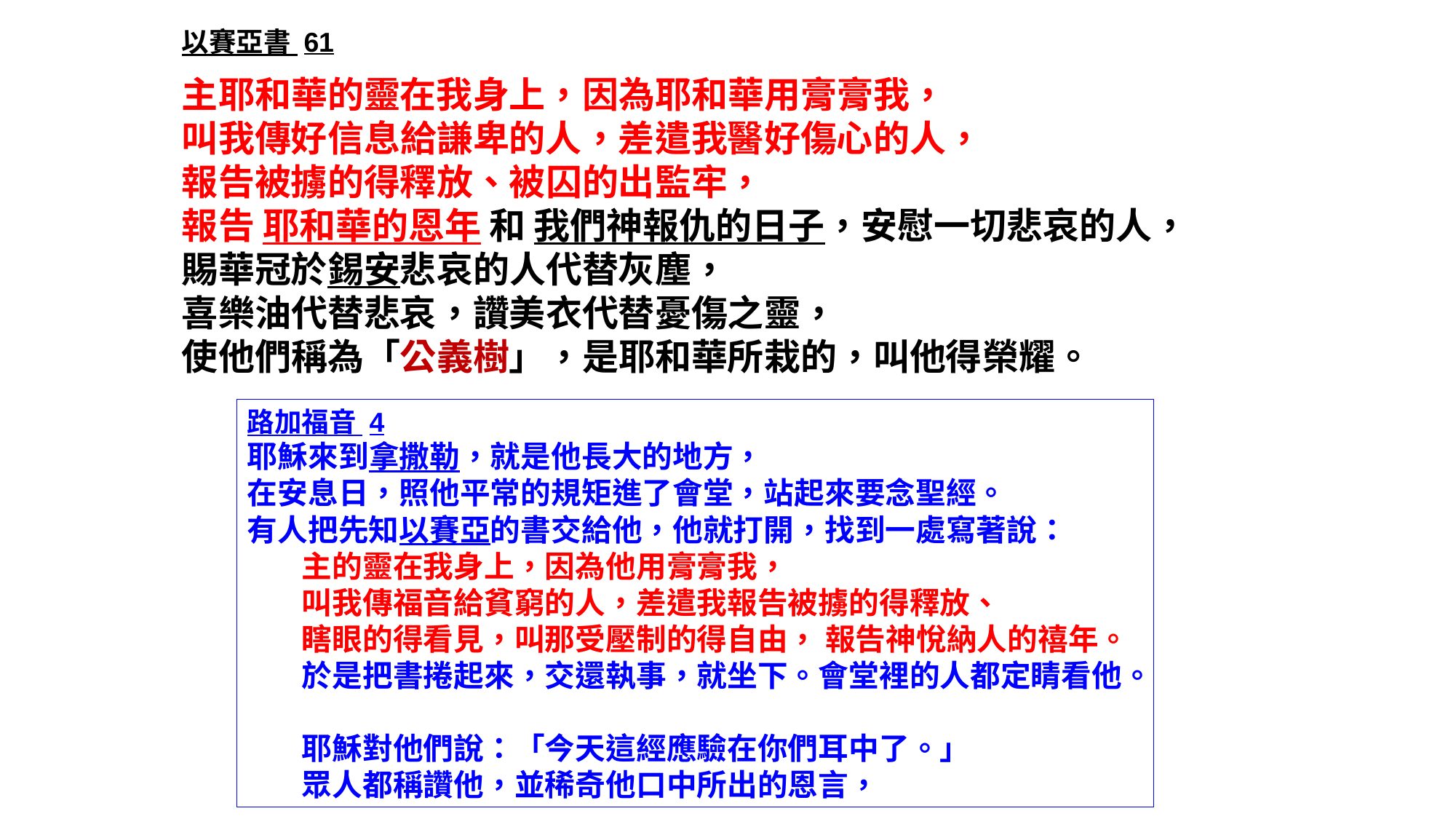

以賽亞書 61

主耶和華的靈在我身上，因為耶和華用膏膏我，
叫我傳好信息給謙卑的人，差遣我醫好傷心的人，
報告被擄的得釋放、被囚的出監牢，
報告 耶和華的恩年 和 我們神報仇的日子，安慰一切悲哀的人，
賜華冠於錫安悲哀的人代替灰塵，
喜樂油代替悲哀，讚美衣代替憂傷之靈，
使他們稱為「公義樹」，是耶和華所栽的，叫他得榮耀。
路加福音 4
耶穌來到拿撒勒，就是他長大的地方，
在安息日，照他平常的規矩進了會堂，站起來要念聖經。
有人把先知以賽亞的書交給他，他就打開，找到一處寫著說：
主的靈在我身上，因為他用膏膏我，
叫我傳福音給貧窮的人，差遣我報告被擄的得釋放、
瞎眼的得看見，叫那受壓制的得自由， 報告神悅納人的禧年。
於是把書捲起來，交還執事，就坐下。會堂裡的人都定睛看他。
耶穌對他們說：「今天這經應驗在你們耳中了。」
眾人都稱讚他，並稀奇他口中所出的恩言，